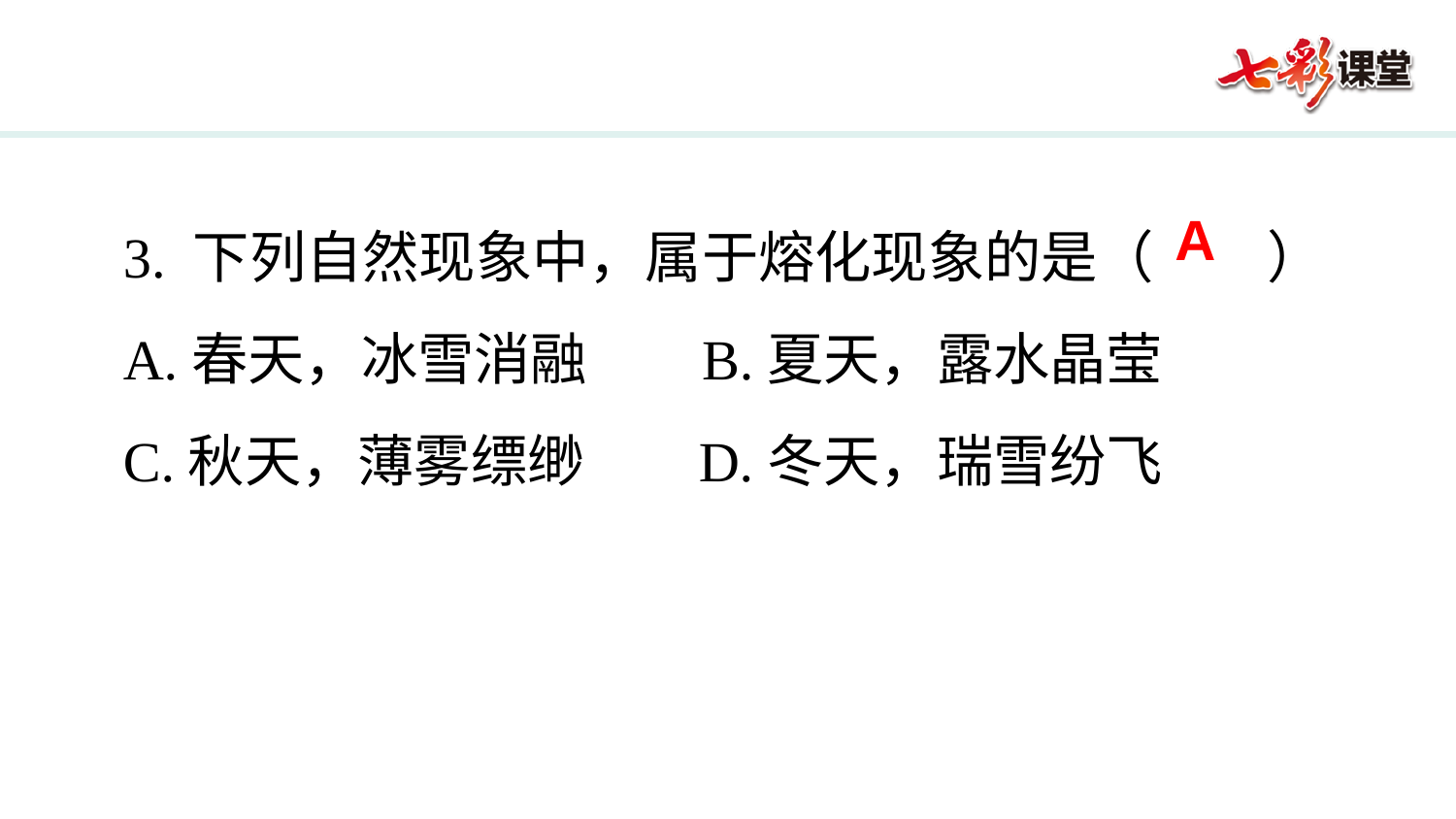

3. 下列自然现象中，属于熔化现象的是（　　）
A.春天，冰雪消融        B.夏天，露水晶莹
C.秋天，薄雾缥缈        D.冬天，瑞雪纷飞
A